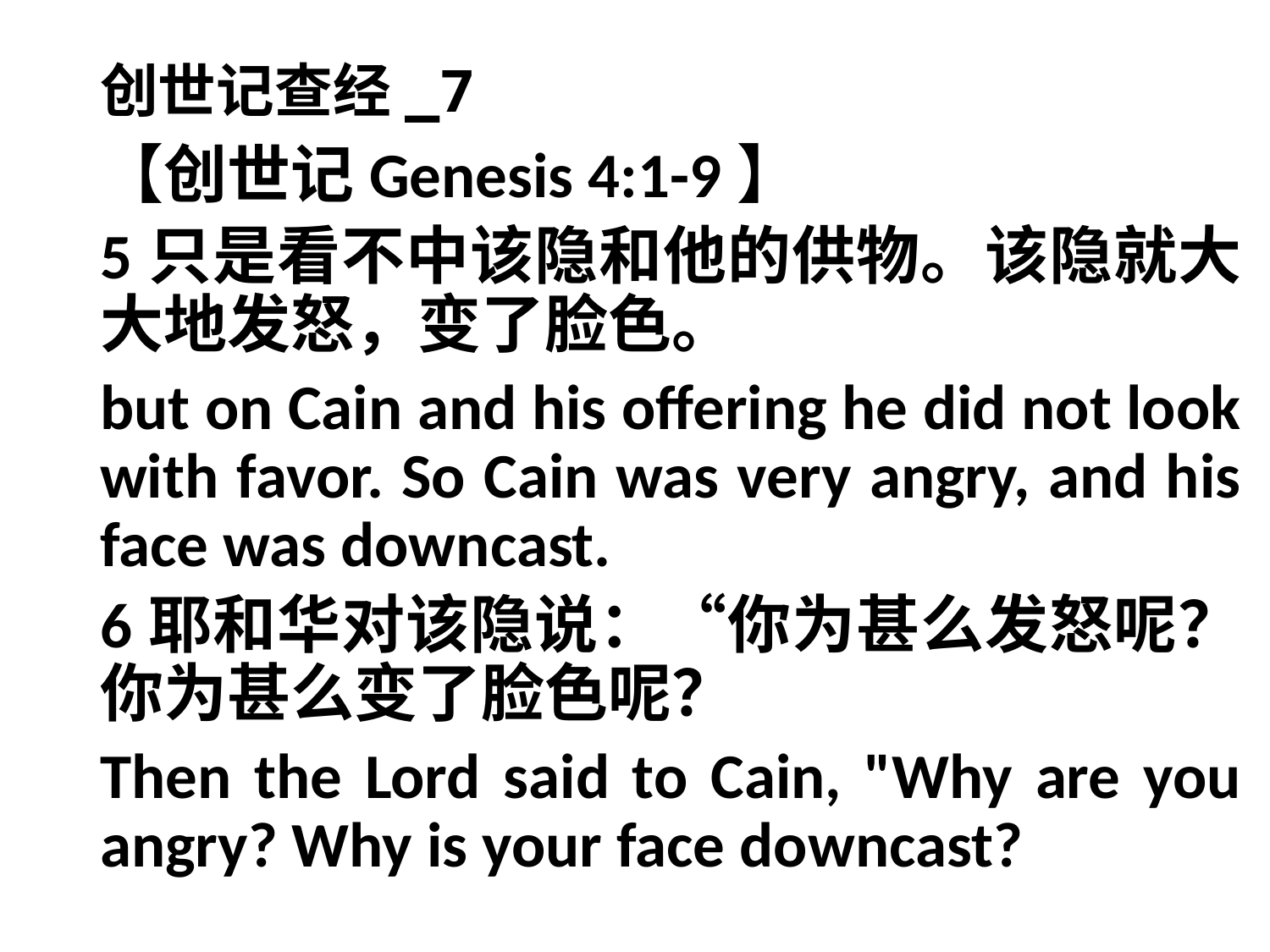

# 创世记查经_7
【创世记Genesis 4:1-9】
5只是看不中该隐和他的供物。该隐就大大地发怒，变了脸色。
but on Cain and his offering he did not look with favor. So Cain was very angry, and his face was downcast.
6耶和华对该隐说：“你为甚么发怒呢？你为甚么变了脸色呢？
Then the Lord said to Cain, "Why are you angry? Why is your face downcast?